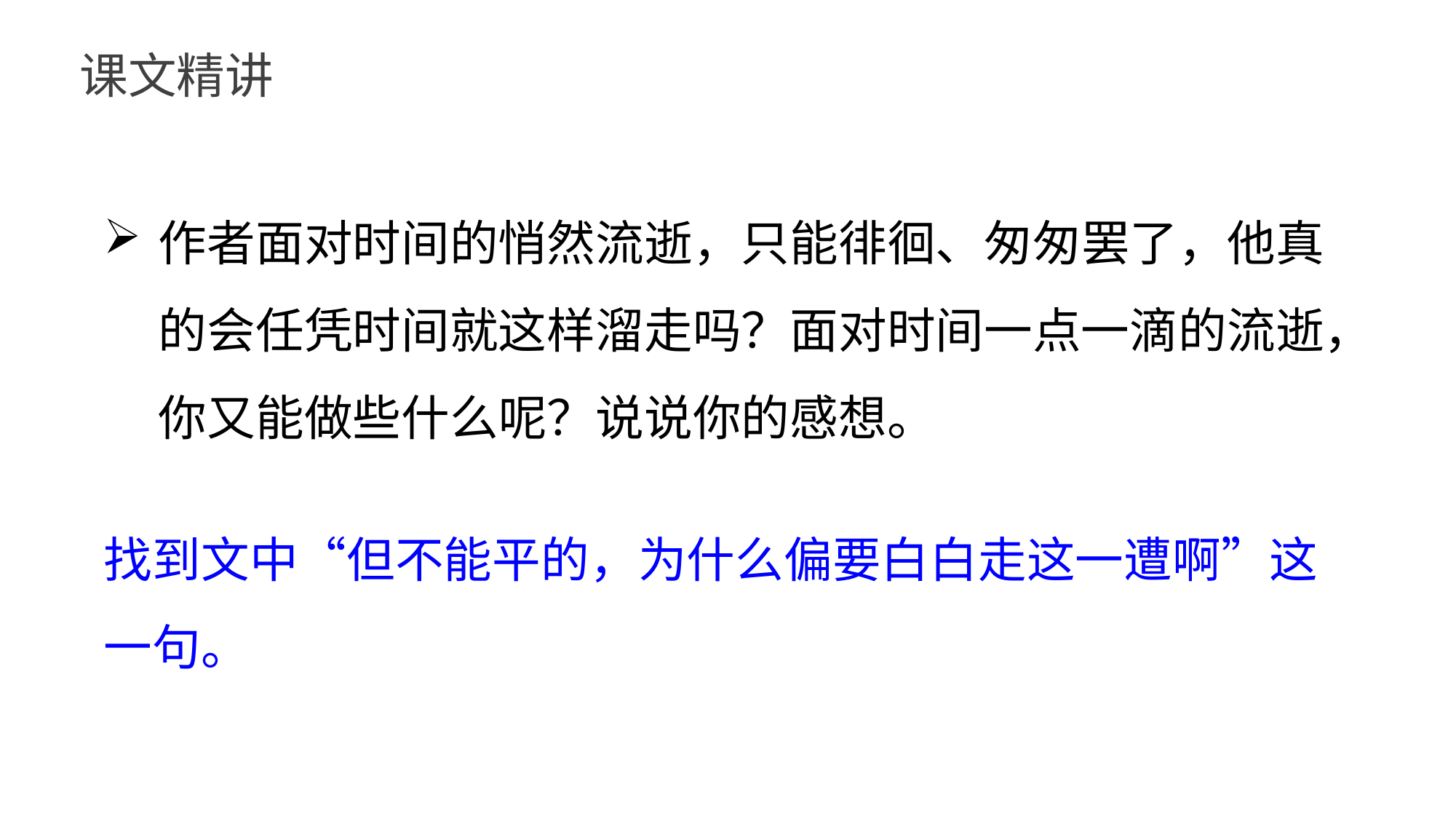

课文精讲
作者面对时间的悄然流逝，只能徘徊、匆匆罢了，他真的会任凭时间就这样溜走吗？面对时间一点一滴的流逝，你又能做些什么呢？说说你的感想。
找到文中“但不能平的，为什么偏要白白走这一遭啊”这一句。